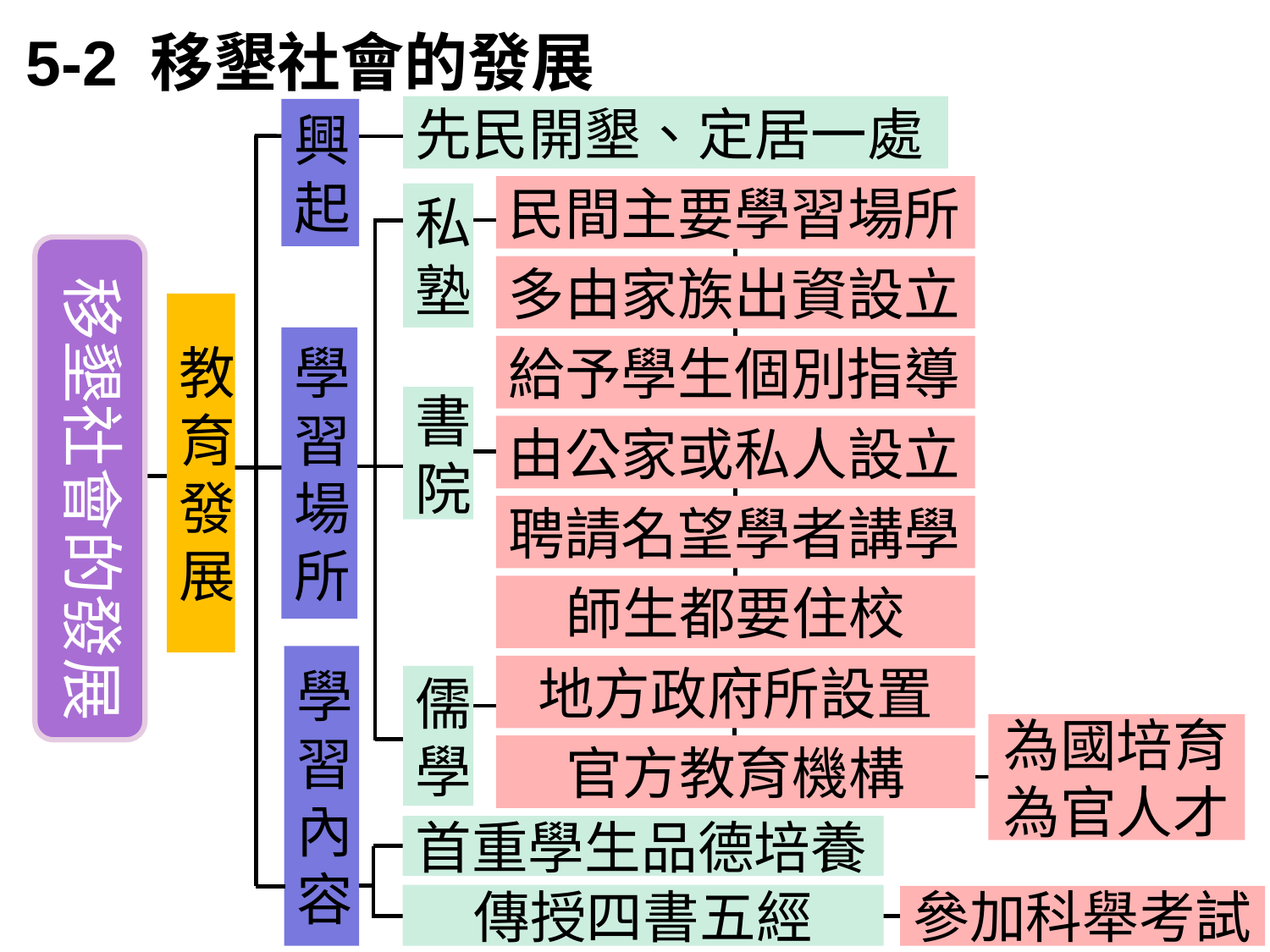

5-2 移墾社會的發展
先民開墾、定居一處
興起
民間主要學習場所
私塾
移墾社會的發展

多由家族出資設立
學習場所
給予學生個別指導
書院
由公家或私人設立
教育發展
聘請名望學者講學
師生都要住校
學習內容
地方政府所設置
儒學
為國培育為官人才
官方教育機構
首重學生品德培養
傳授四書五經
參加科舉考試